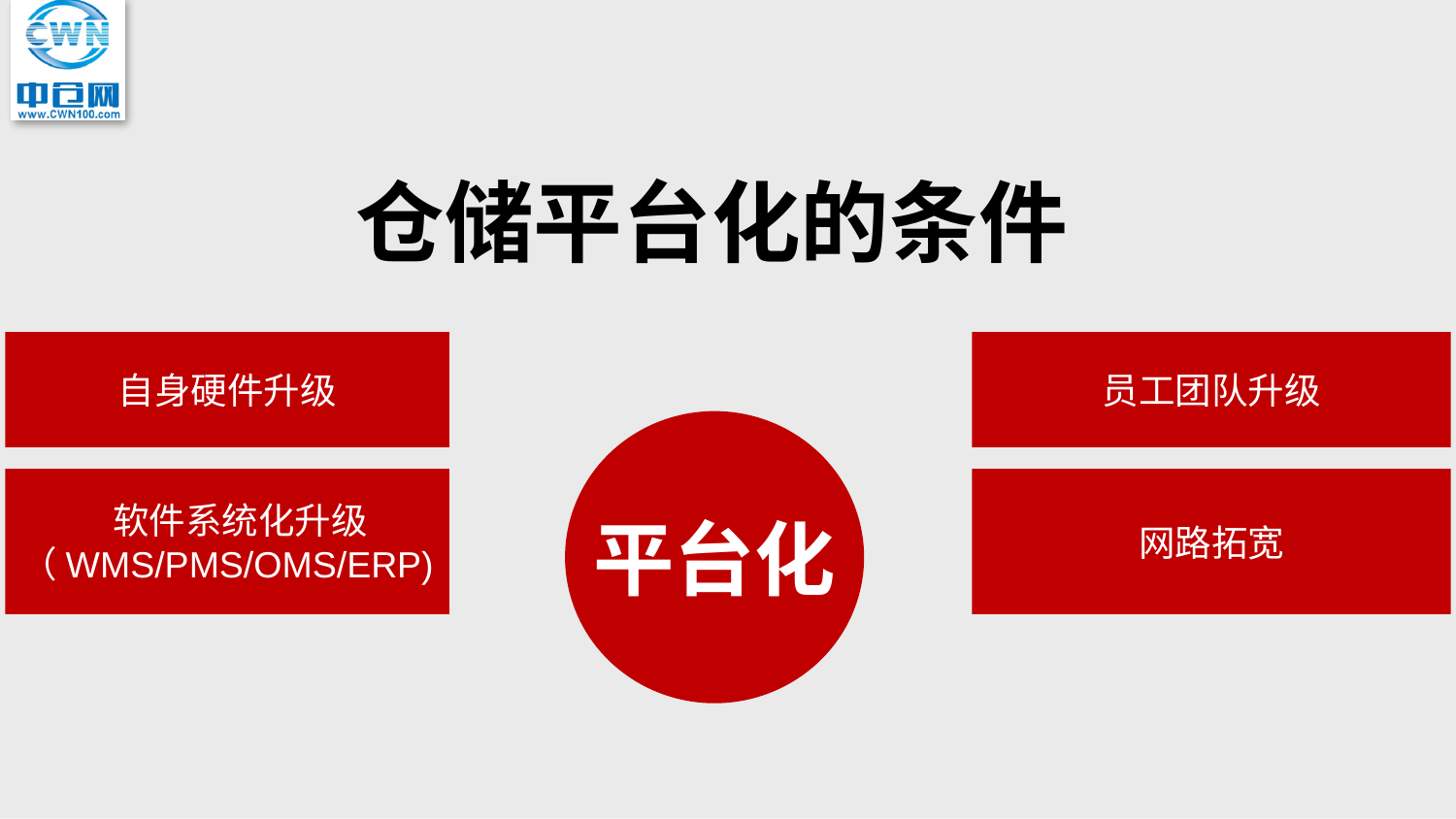

仓储平台化的条件
自身硬件升级
员工团队升级
平台化
  软件系统化升级
（WMS/PMS/OMS/ERP)
网路拓宽